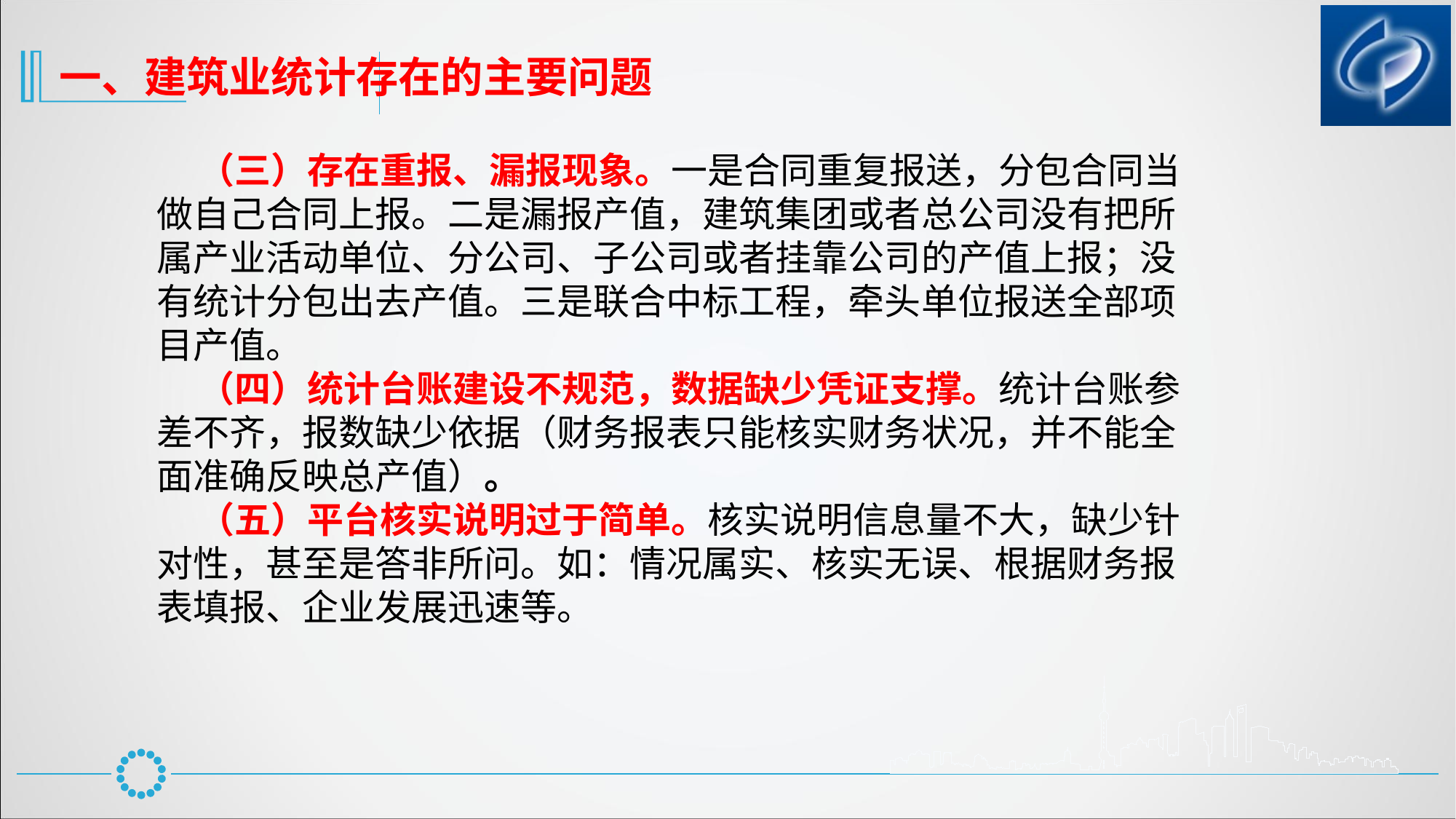

一、建筑业统计存在的主要问题

    （三）存在重报、漏报现象。一是合同重复报送，分包合同当做自己合同上报。二是漏报产值，建筑集团或者总公司没有把所属产业活动单位、分公司、子公司或者挂靠公司的产值上报；没有统计分包出去产值。三是联合中标工程，牵头单位报送全部项目产值。
    （四）统计台账建设不规范，数据缺少凭证支撑。统计台账参差不齐，报数缺少依据（财务报表只能核实财务状况，并不能全面准确反映总产值）。
    （五）平台核实说明过于简单。核实说明信息量不大，缺少针对性，甚至是答非所问。如：情况属实、核实无误、根据财务报表填报、企业发展迅速等。

4